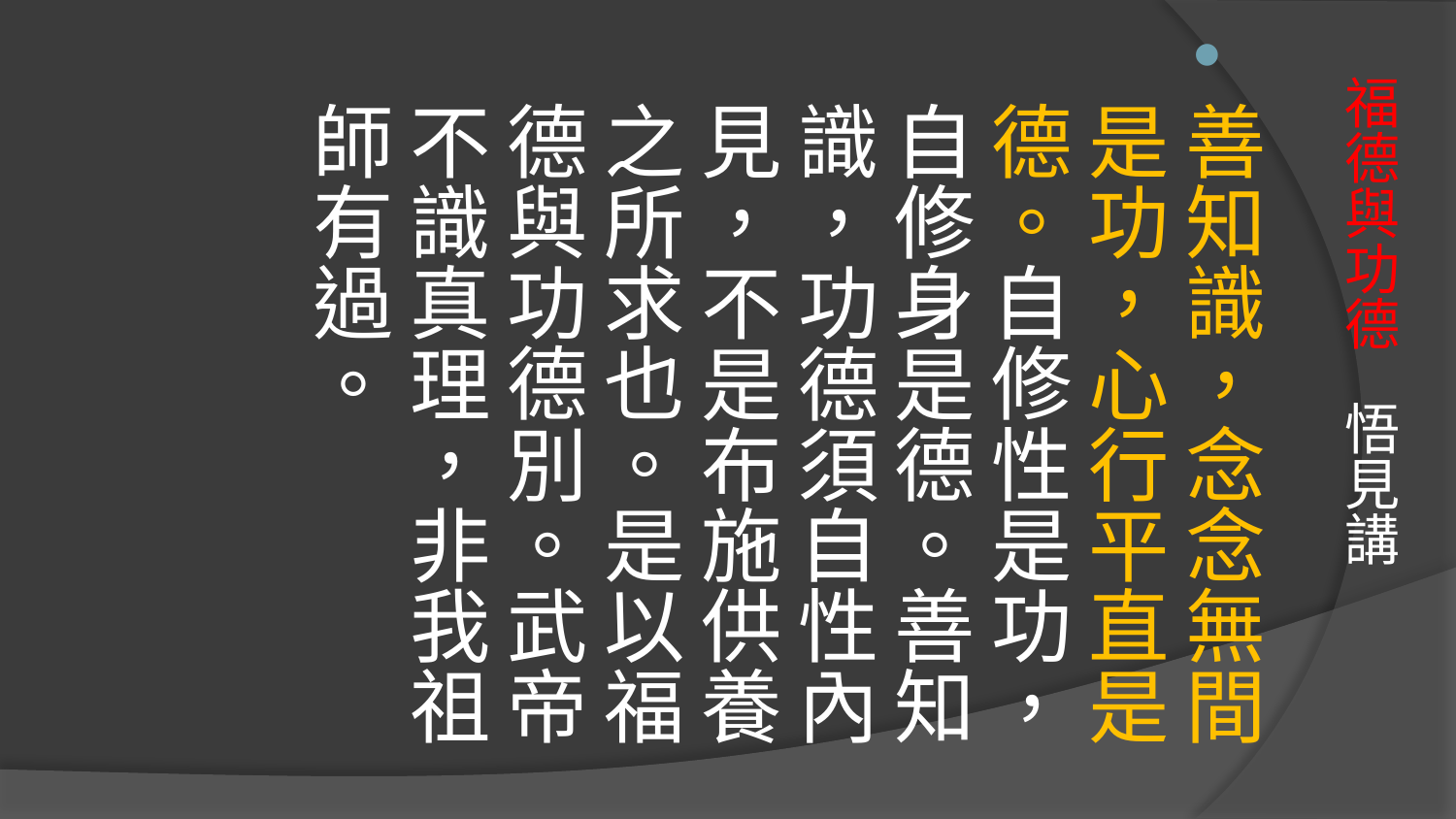

善知識，念念無間是功，心行平直是德。自修性是功，自修身是德。善知識，功德須自性內見，不是布施供養之所求也。是以福德與功德別。武帝不識真理，非我祖師有過。

# 福德與功德    悟見講